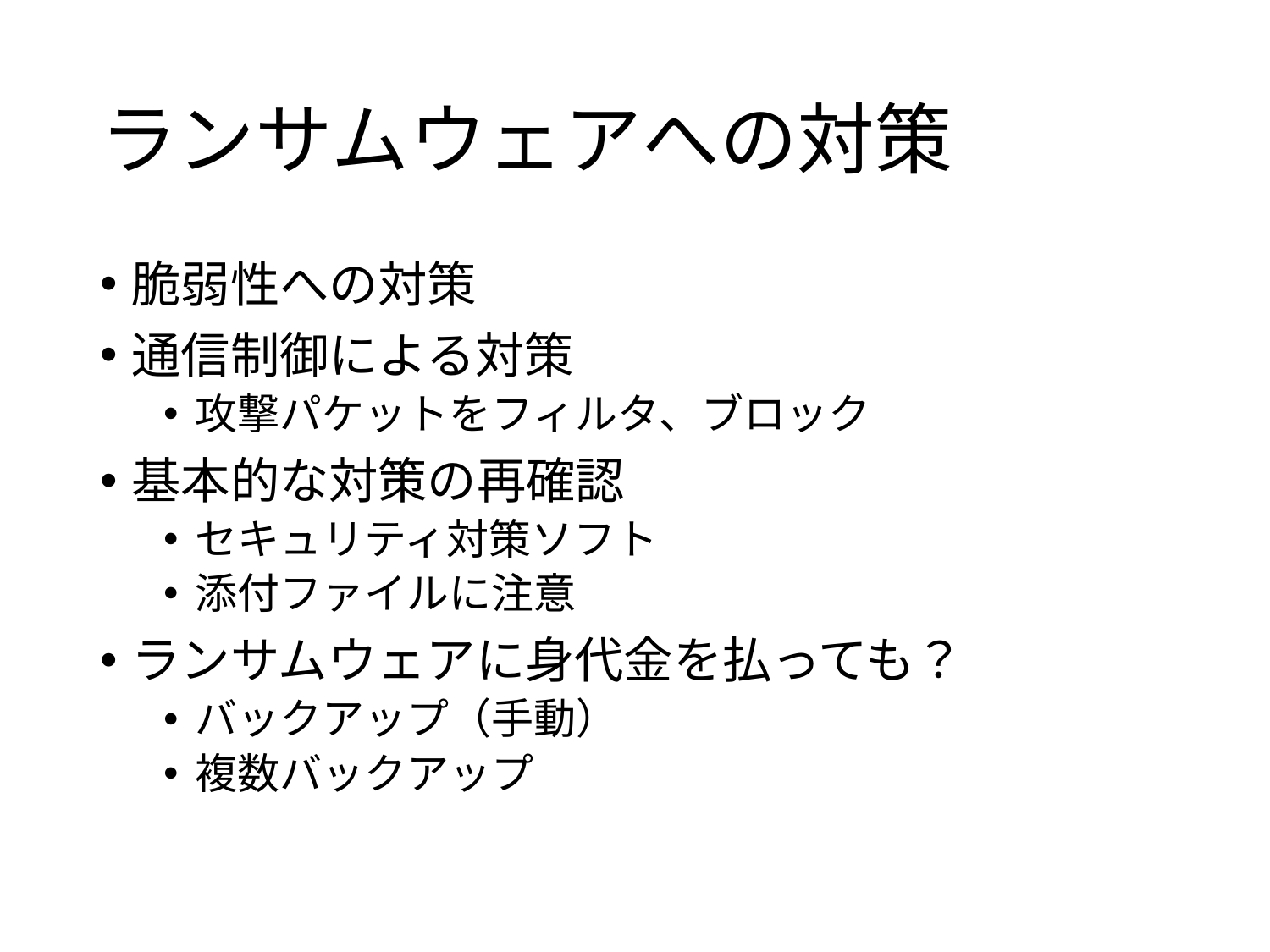

# ランサムウェアへの対策
脆弱性への対策
通信制御による対策
攻撃パケットをフィルタ、ブロック
基本的な対策の再確認
セキュリティ対策ソフト
添付ファイルに注意
ランサムウェアに身代金を払っても？
バックアップ（手動）
複数バックアップ